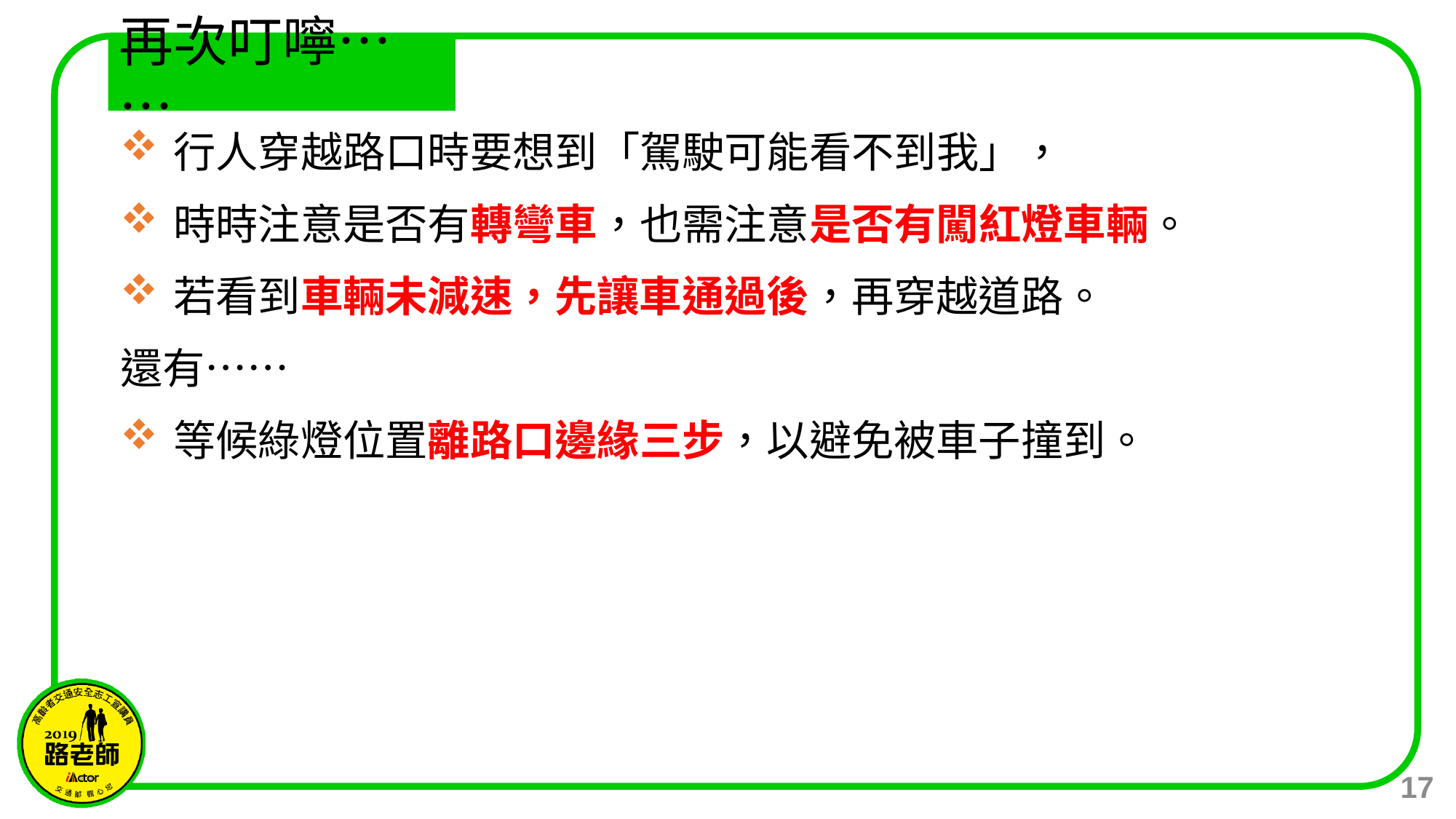

# 再次叮嚀……
行人穿越路口時要想到「駕駛可能看不到我」，
時時注意是否有轉彎車，也需注意是否有闖紅燈車輛。
若看到車輛未減速，先讓車通過後，再穿越道路。
還有……
等候綠燈位置離路口邊緣三步，以避免被車子撞到。

17